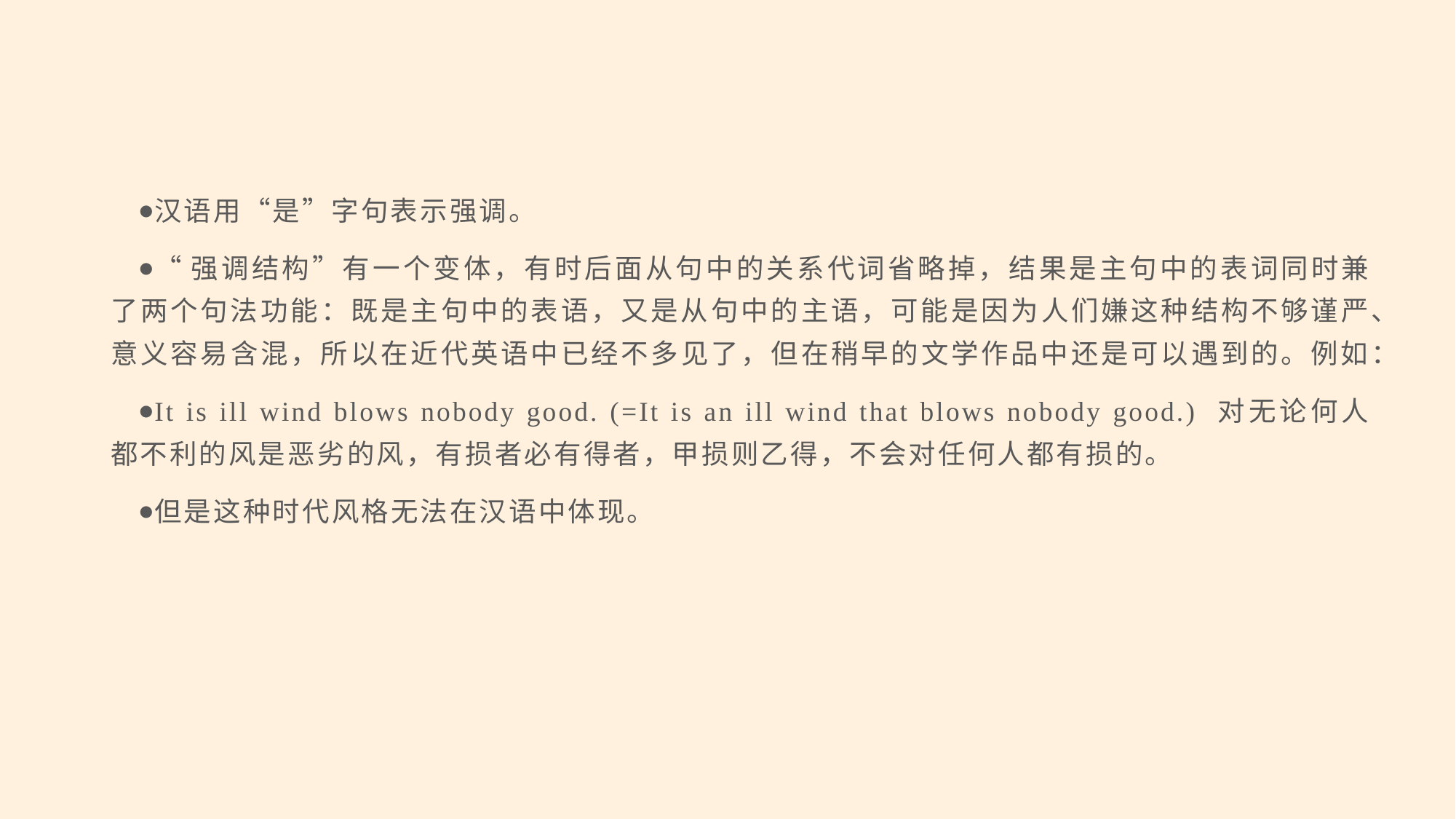

#
汉语用“是”字句表示强调。
“强调结构”有一个变体，有时后面从句中的关系代词省略掉，结果是主句中的表词同时兼了两个句法功能：既是主句中的表语，又是从句中的主语，可能是因为人们嫌这种结构不够谨严、意义容易含混，所以在近代英语中已经不多见了，但在稍早的文学作品中还是可以遇到的。例如：
It is ill wind blows nobody good. (=It is an ill wind that blows nobody good.) 对无论何人都不利的风是恶劣的风，有损者必有得者，甲损则乙得，不会对任何人都有损的。
但是这种时代风格无法在汉语中体现。